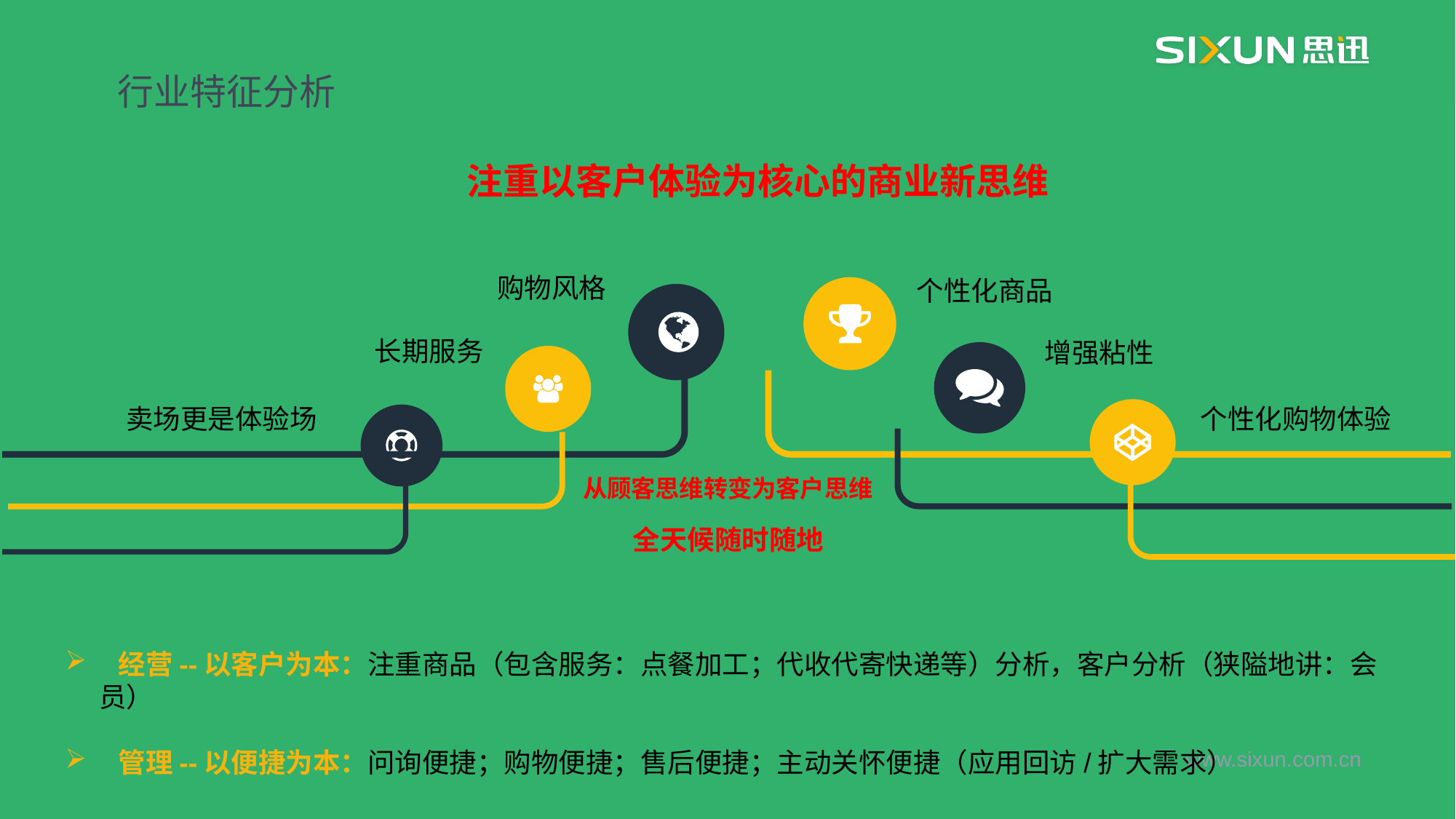

行业特征分析
注重以客户体验为核心的商业新思维
购物风格
个性化商品

长期服务
增强粘性

卖场更是体验场
个性化购物体验

从顾客思维转变为客户思维

全天候随时随地

  经营--以客户为本：注重商品（包含服务：点餐加工；代收代寄快递等）分析，客户分析（狭隘地讲：会员）

  管理--以便捷为本：问询便捷；购物便捷；售后便捷；主动关怀便捷（应用回访/扩大需求）